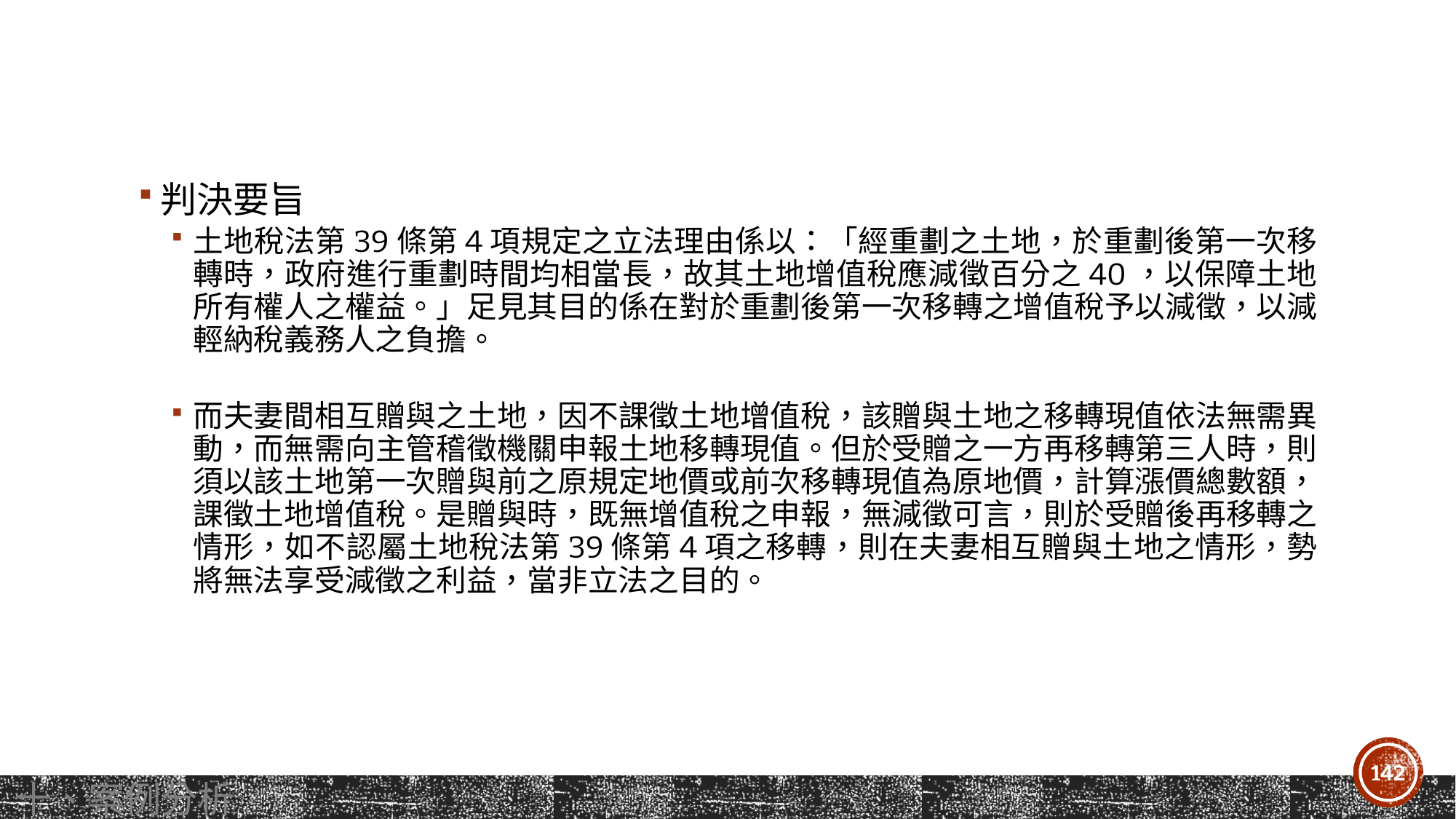

#
判決要旨
土地稅法第39條第4項規定之立法理由係以：「經重劃之土地，於重劃後第一次移轉時，政府進行重劃時間均相當長，故其土地增值稅應減徵百分之40，以保障土地所有權人之權益。」足見其目的係在對於重劃後第一次移轉之增值稅予以減徵，以減輕納稅義務人之負擔。

而夫妻間相互贈與之土地，因不課徵土地增值稅，該贈與土地之移轉現值依法無需異動，而無需向主管稽徵機關申報土地移轉現值。但於受贈之一方再移轉第三人時，則須以該土地第一次贈與前之原規定地價或前次移轉現值為原地價，計算漲價總數額，課徵土地增值稅。是贈與時，既無增值稅之申報，無減徵可言，則於受贈後再移轉之情形，如不認屬土地稅法第39條第4項之移轉，則在夫妻相互贈與土地之情形，勢將無法享受減徵之利益，當非立法之目的。
142